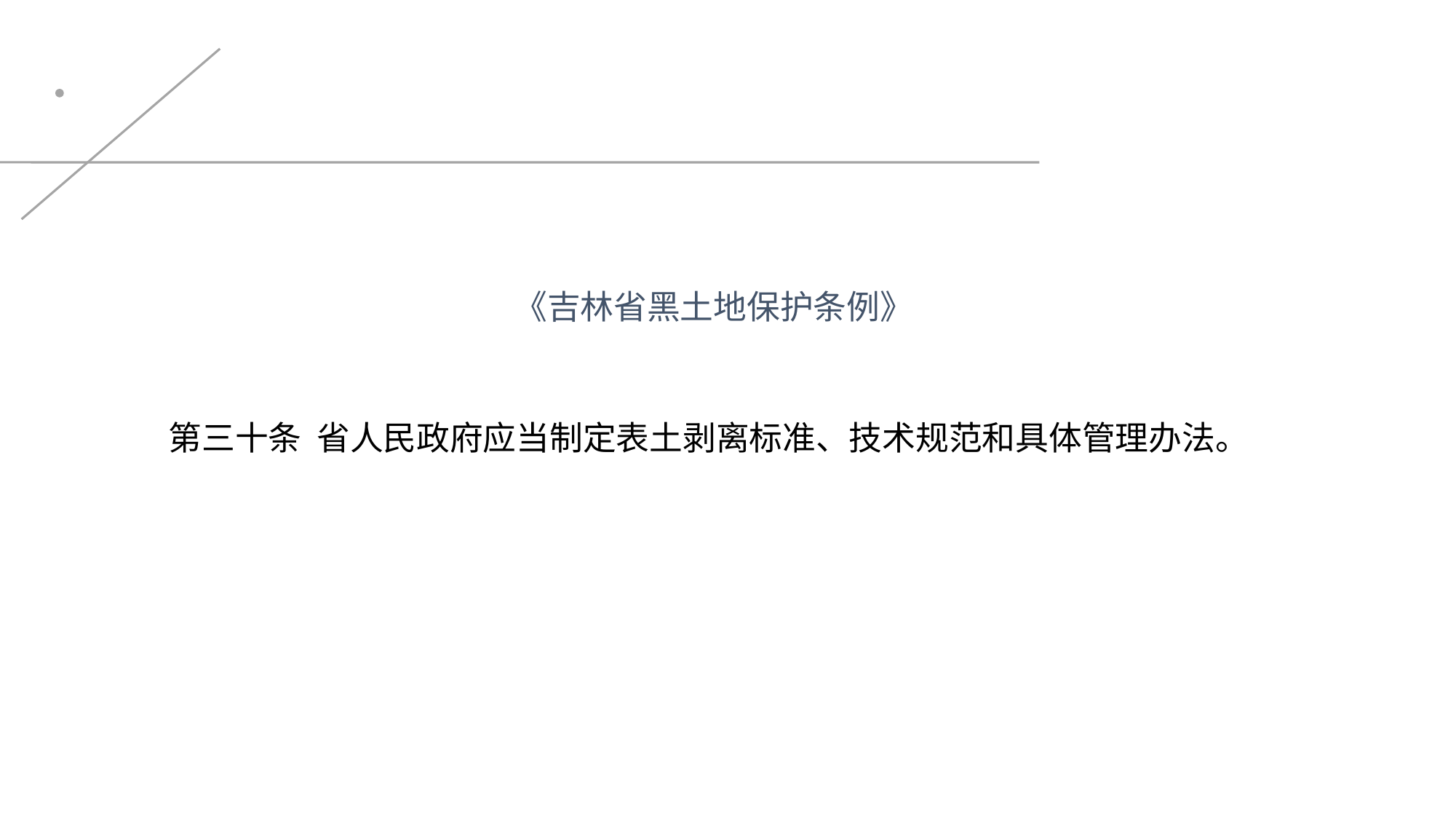

# 《吉林省黑土地保护条例》
第三十条  省人民政府应当制定表土剥离标准、技术规范和具体管理办法。